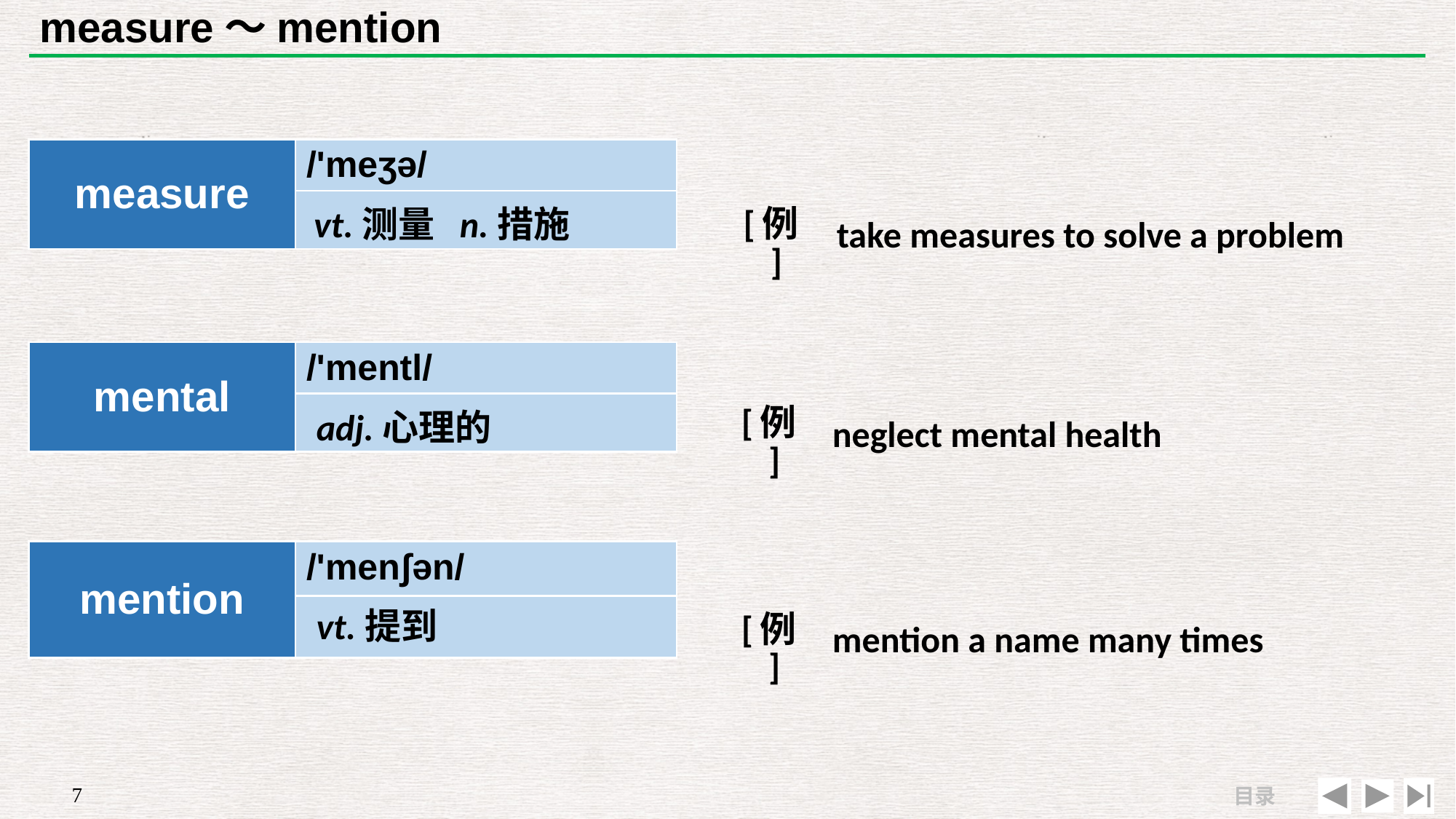

# measure～mention

| measure | /'meʒə/ |
| --- | --- |
|  |  |
|  |  |
| --- | --- |
| [例] | take measures to solve a problem |
vt.测量  n.措施
|  |  |
| --- | --- |
| [例] | neglect mental health |
| mental | /'mentl/ |
| --- | --- |
|  |  |
adj.心理的
|  |  |
| --- | --- |
| [例] | mention a name many times |
| mention | /'menʃən/ |
| --- | --- |
|  |  |
vt.提到